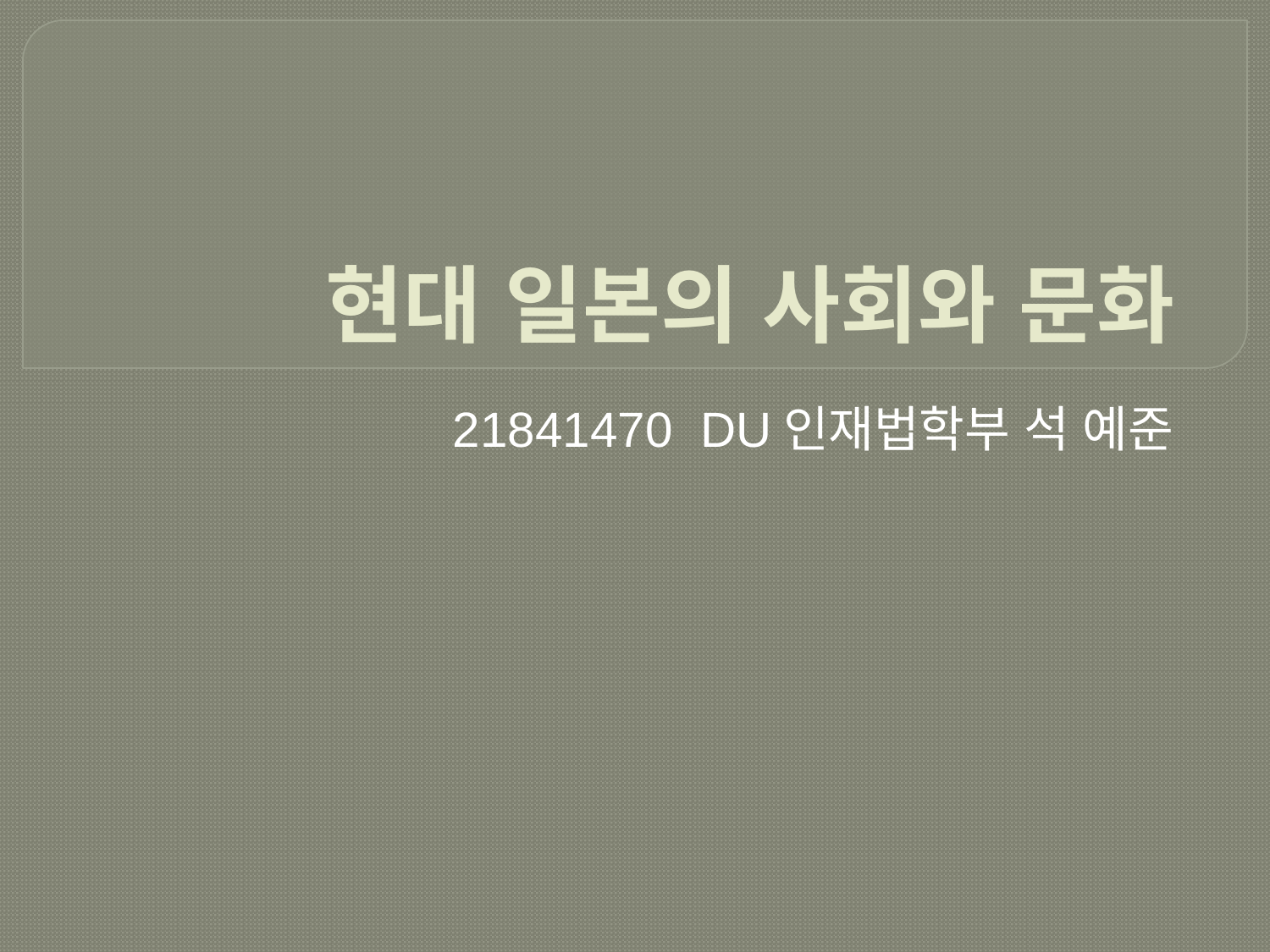

# 현대 일본의 사회와 문화
21841470  DU인재법학부 석 예준